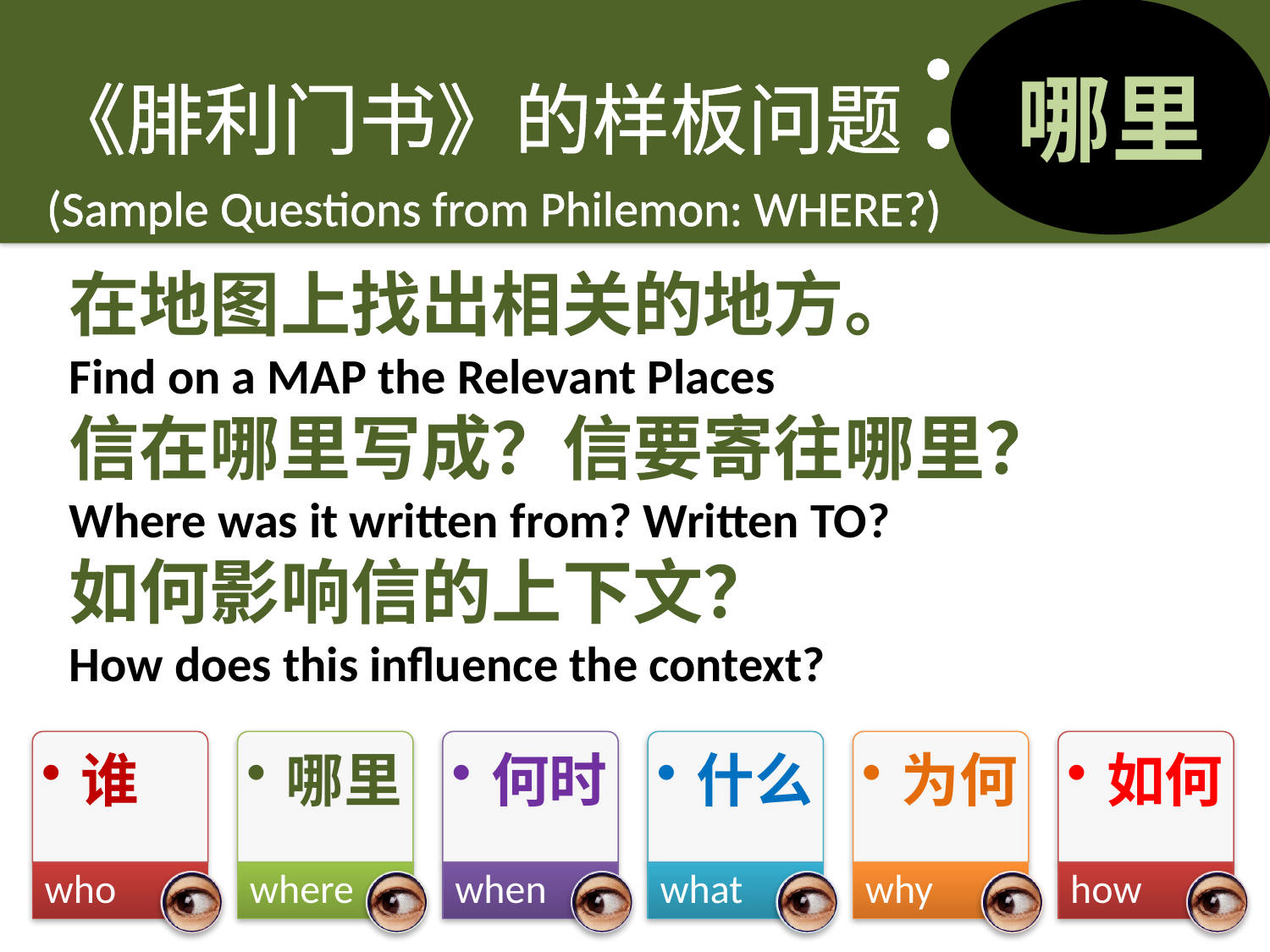

# 《腓利门书》的样板问题： (Sample Questions from Philemon: WHERE?)
哪里
在地图上找出相关的地方。
Find on a MAP the Relevant Places
信在哪里写成？信要寄往哪里？
Where was it written from? Written TO?
如何影响信的上下文？
How does this influence the context?
谁
who
哪里
where
何时
when
什么
what
为何
why
如何
how